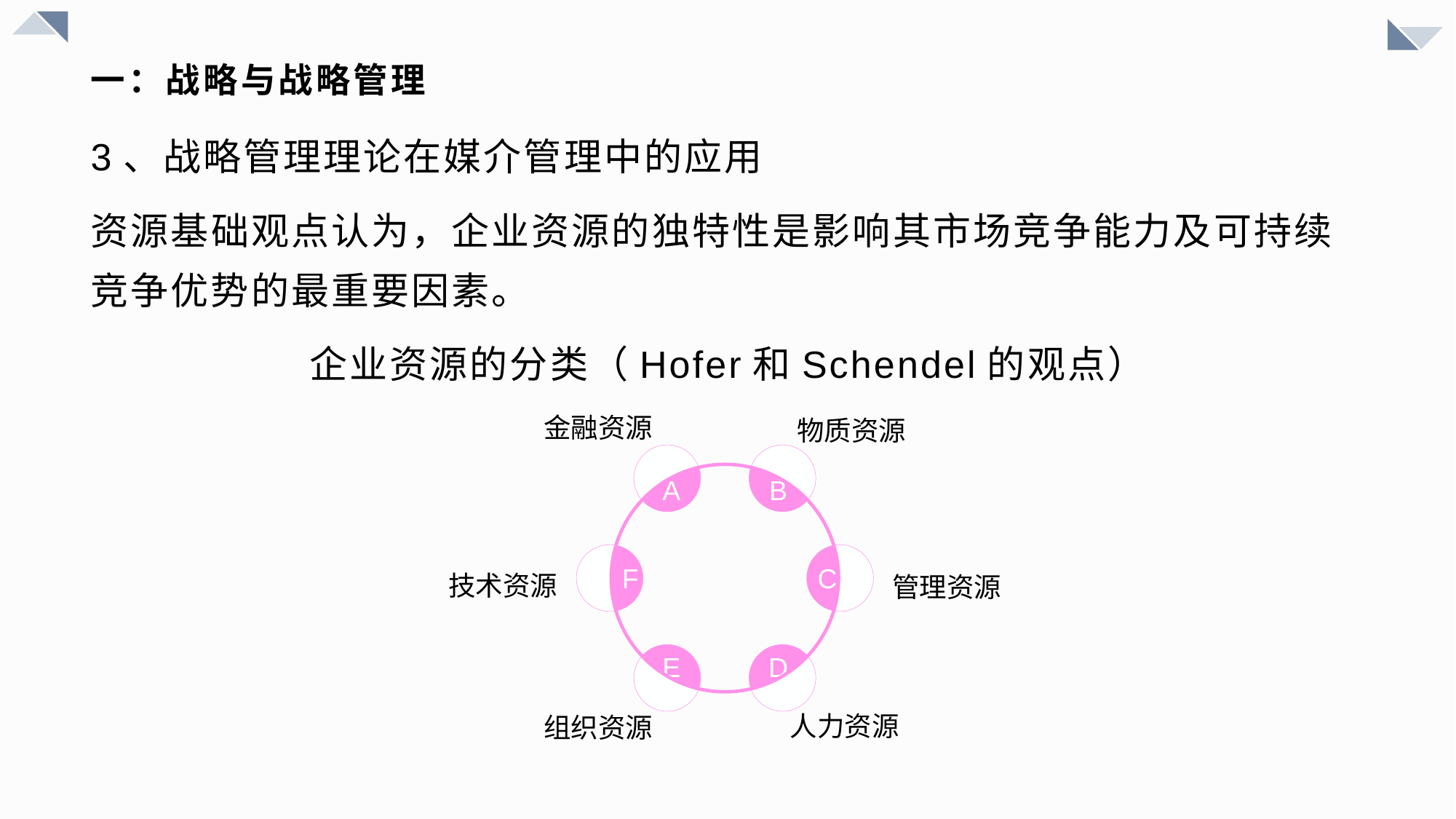

# 一：战略与战略管理
3、战略管理理论在媒介管理中的应用
资源基础观点认为，企业资源的独特性是影响其市场竞争能力及可持续竞争优势的最重要因素。
企业资源的分类（Hofer和Schendel的观点）

金融资源

A
物质资源

B

F
技术资源

C
管理资源

E
组织资源

D
人力资源